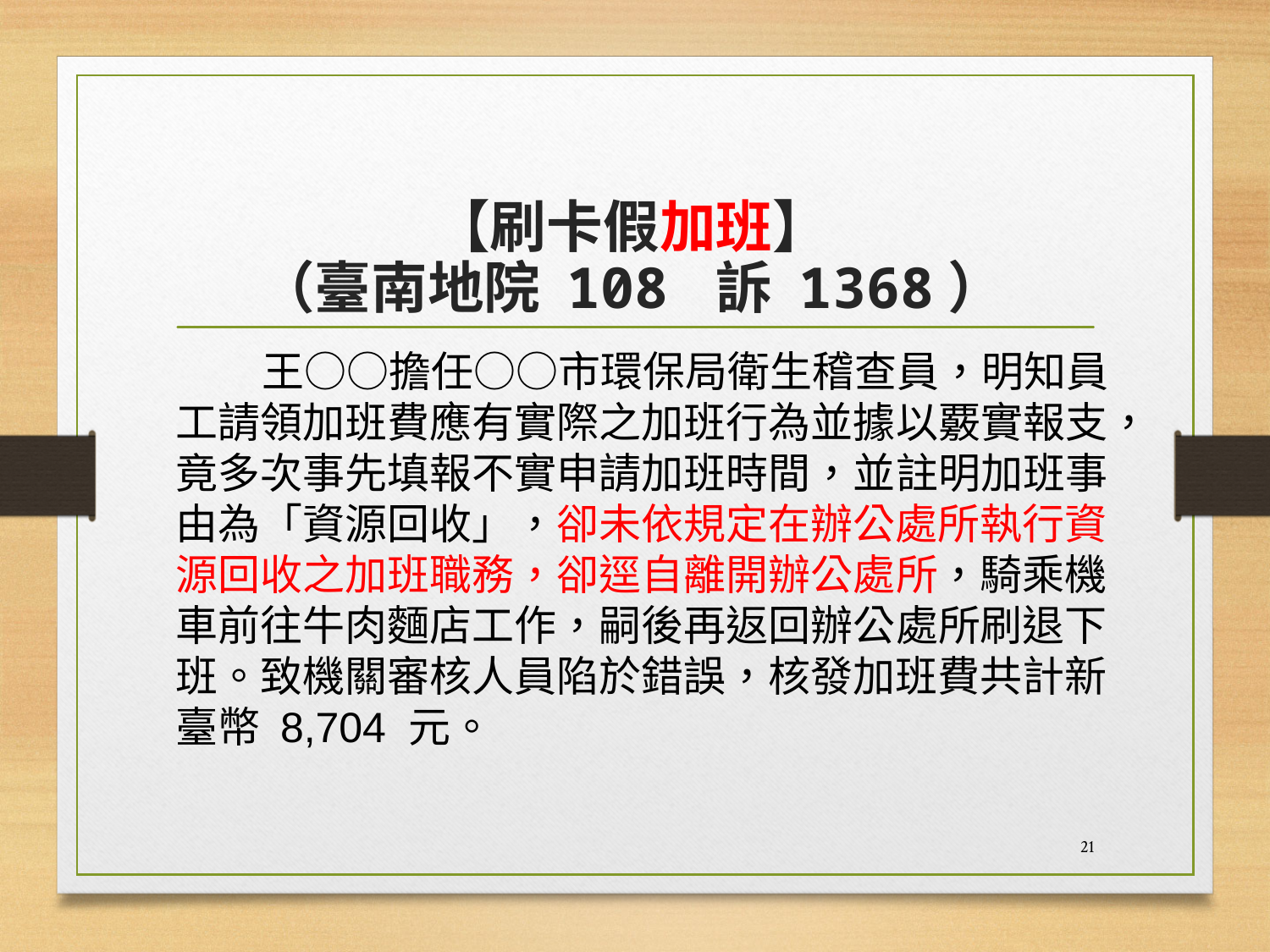

# 【刷卡假加班】 （臺南地院 108 訴 1368）
        王○○擔任○○市環保局衛生稽查員，明知員工請領加班費應有實際之加班行為並據以覈實報支，竟多次事先填報不實申請加班時間，並註明加班事由為「資源回收」，卻未依規定在辦公處所執行資源回收之加班職務，卻逕自離開辦公處所，騎乘機車前往牛肉麵店工作，嗣後再返回辦公處所刷退下班。致機關審核人員陷於錯誤，核發加班費共計新臺幣 8,704 元。
21